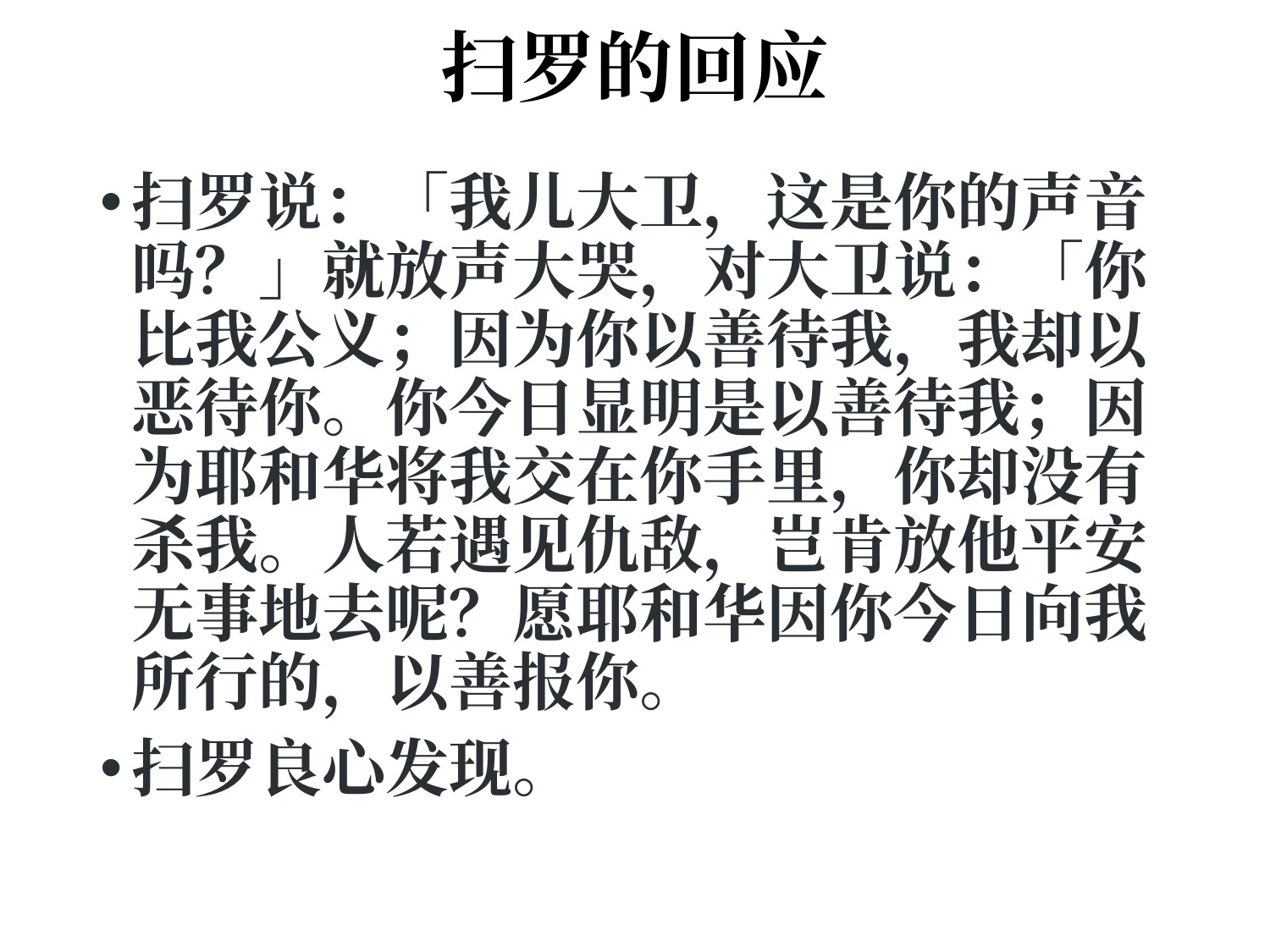

# 扫罗的回应
扫罗说：「我儿大卫，这是你的声音吗？」就放声大哭，对大卫说：「你比我公义；因为你以善待我，我却以恶待你。你今日显明是以善待我；因为耶和华将我交在你手里，你却没有杀我。人若遇见仇敌，岂肯放他平安无事地去呢？愿耶和华因你今日向我所行的，以善报你。
扫罗良心发现。